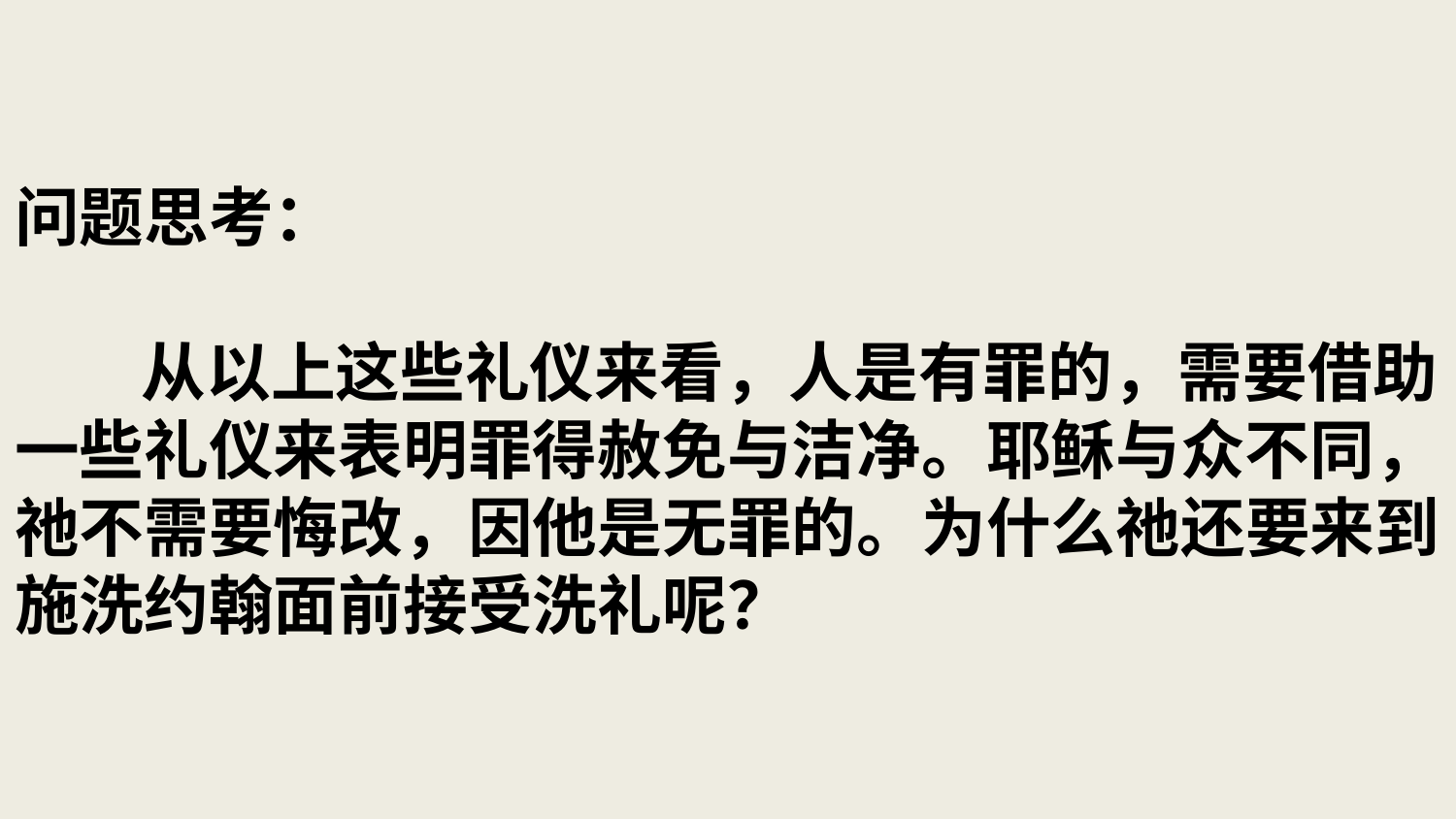

# 问题思考： 从以上这些礼仪来看，人是有罪的，需要借助一些礼仪来表明罪得赦免与洁净。耶稣与众不同，祂不需要悔改，因他是无罪的。为什么祂还要来到施洗约翰面前接受洗礼呢？